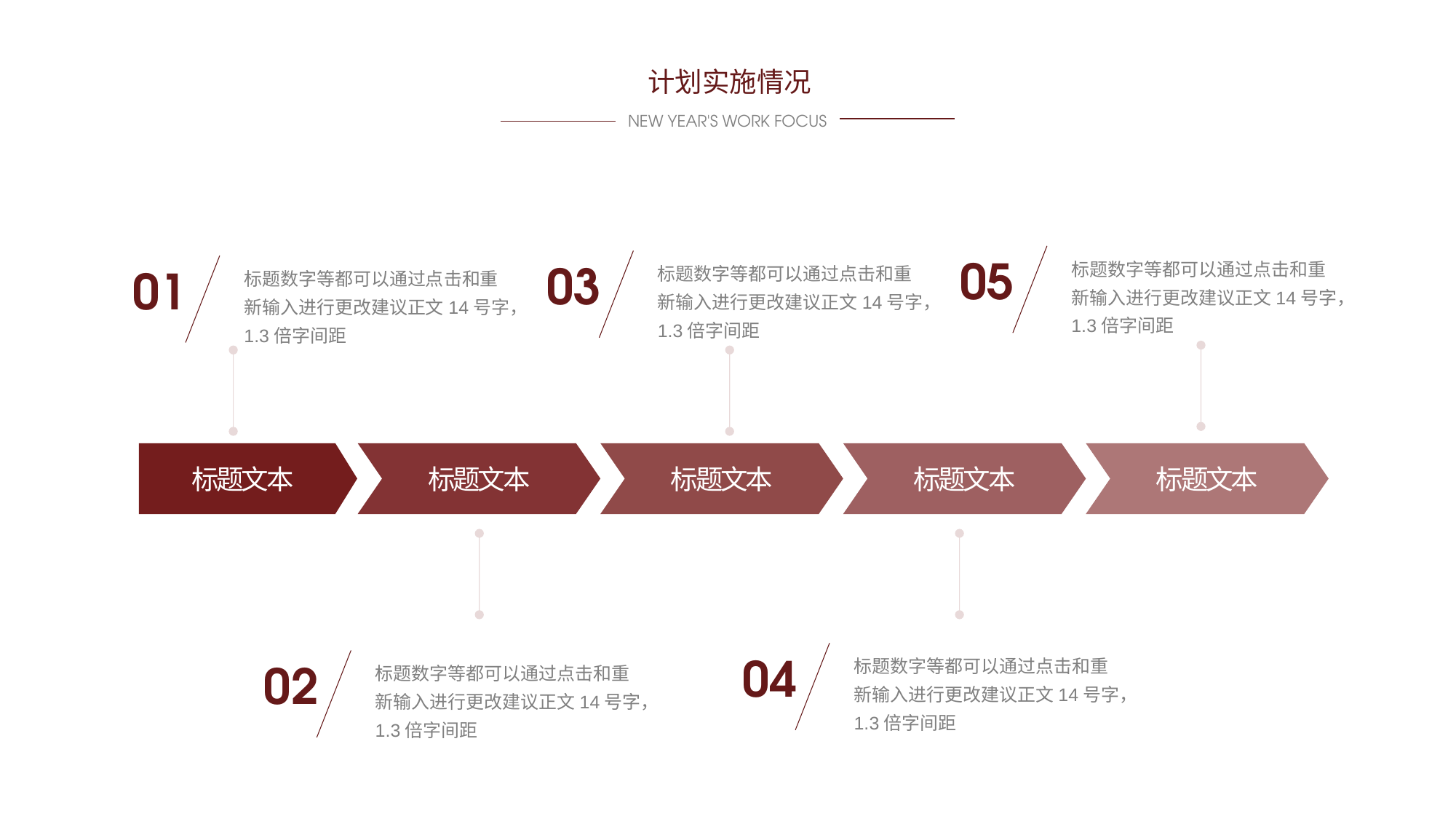

计划实施情况
NEW YEAR'S WORK FOCUS
05
标题数字等都可以通过点击和重新输入进行更改建议正文14号字，1.3倍字间距
03
标题数字等都可以通过点击和重新输入进行更改建议正文14号字，1.3倍字间距
01
标题数字等都可以通过点击和重新输入进行更改建议正文14号字，1.3倍字间距
标题文本
标题文本
标题文本
标题文本
标题文本
04
标题数字等都可以通过点击和重新输入进行更改建议正文14号字，1.3倍字间距
02
标题数字等都可以通过点击和重新输入进行更改建议正文14号字，1.3倍字间距